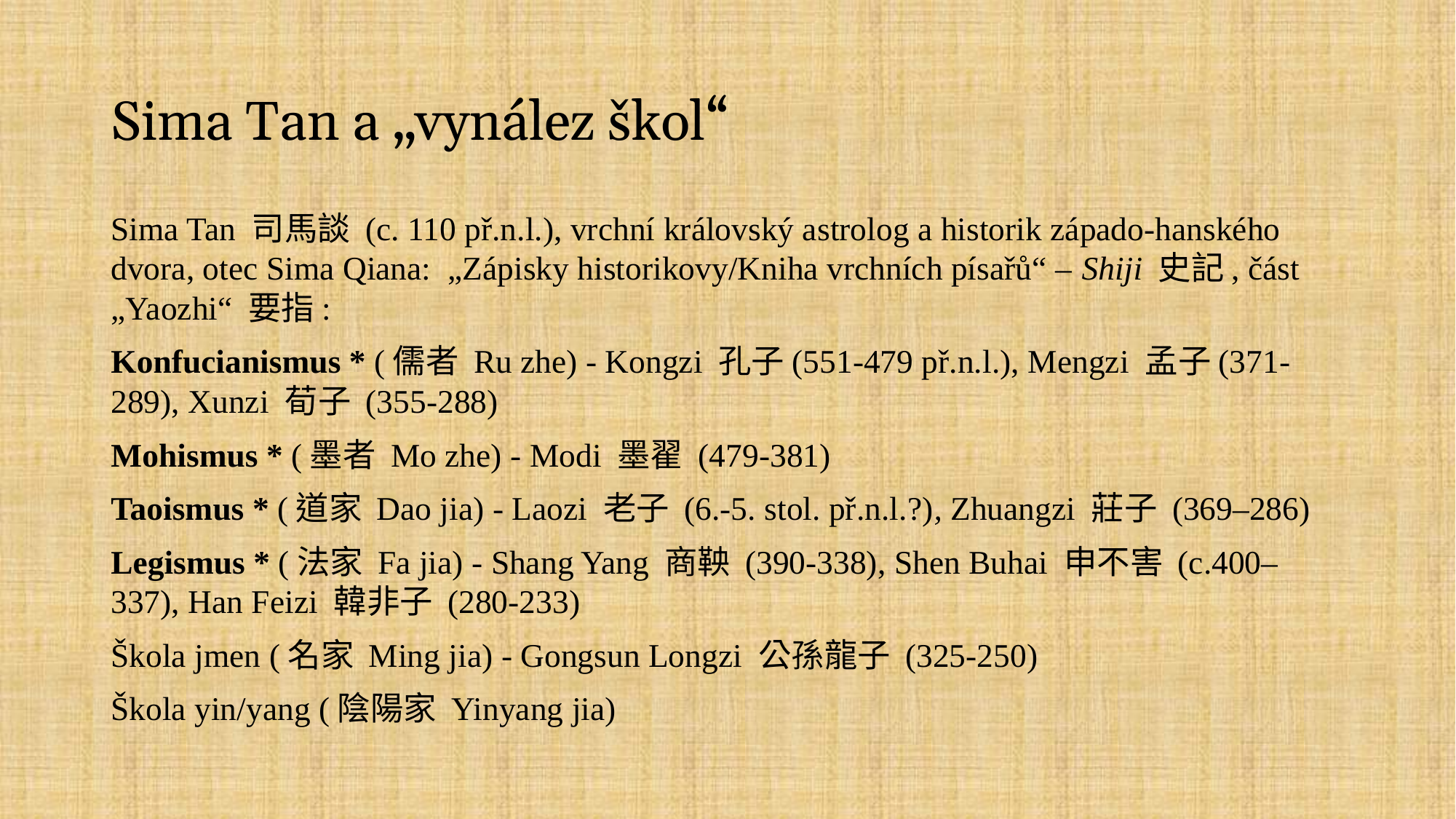

# Sima Tan a „vynález škol“
Sima Tan 司馬談 (c. 110 př.n.l.), vrchní královský astrolog a historik západo-hanského dvora, otec Sima Qiana:  „Zápisky historikovy/Kniha vrchních písařů“ – Shiji 史記, část „Yaozhi“ 要指:
Konfucianismus * (儒者 Ru zhe) - Kongzi 孔子(551-479 př.n.l.), Mengzi 孟子(371-289), Xunzi 荀子 (355-288)
Mohismus * (墨者 Mo zhe) - Modi 墨翟 (479-381)
Taoismus * (道家 Dao jia) - Laozi 老子 (6.-5. stol. př.n.l.?), Zhuangzi 莊子 (369–286)
Legismus * (法家 Fa jia) - Shang Yang 商鞅 (390-338), Shen Buhai 申不害 (c.400–337), Han Feizi 韓非子 (280-233)
Škola jmen (名家 Ming jia) - Gongsun Longzi 公孫龍子 (325-250)
Škola yin/yang (陰陽家 Yinyang jia)